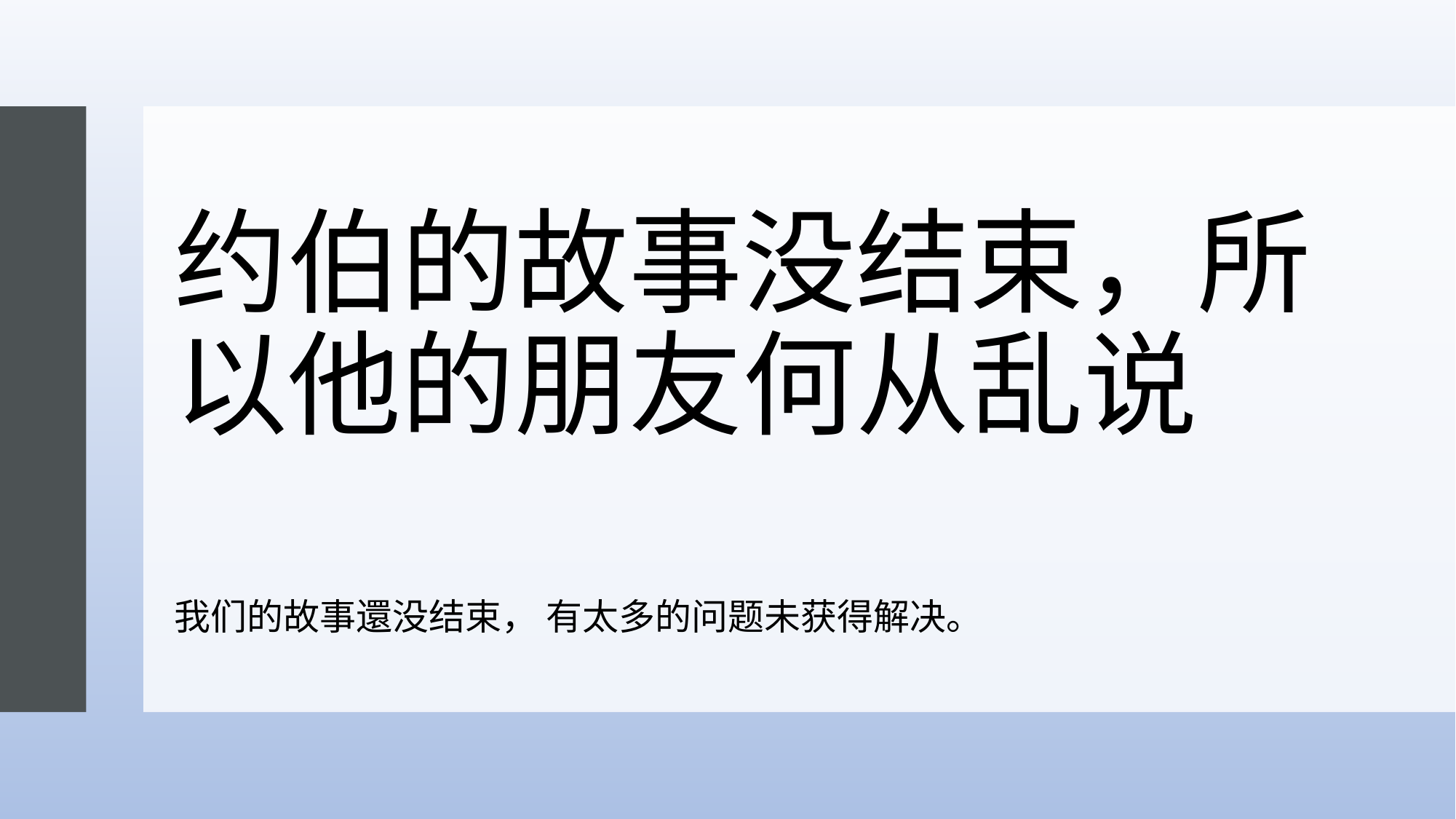

# 约伯的故事没结束，所以他的朋友何从乱说
我们的故事還没结束， 有太多的问题未获得解决。